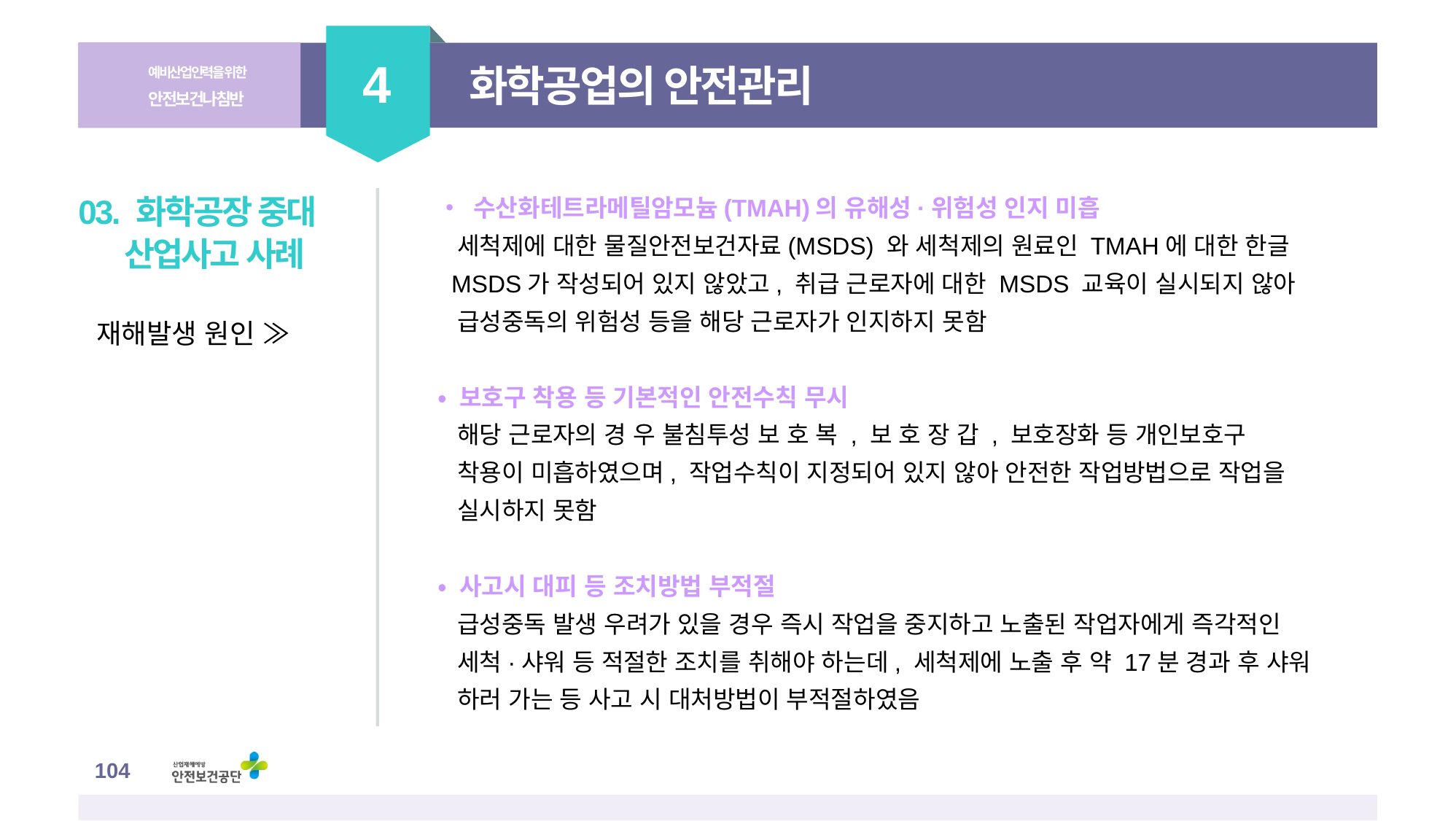

4
예비산업인력을 위한
안전보건나침반
화학공업의 안전관리
• 수산화테트라메틸암모늄(TMAH)의 유해성·위험성 인지 미흡
  세척제에 대한 물질안전보건자료(MSDS) 와 세척제의 원료인 TMAH에 대한 한글
  MSDS가 작성되어 있지 않았고, 취급 근로자에 대한 MSDS 교육이 실시되지 않아
  급성중독의 위험성 등을 해당 근로자가 인지하지 못함

• 보호구 착용 등 기본적인 안전수칙 무시
  해당 근로자의 경 우 불침투성 보 호 복 , 보 호 장 갑 , 보호장화 등 개인보호구
  착용이 미흡하였으며, 작업수칙이 지정되어 있지 않아 안전한 작업방법으로 작업을
  실시하지 못함

• 사고시 대피 등 조치방법 부적절
  급성중독 발생 우려가 있을 경우 즉시 작업을 중지하고 노출된 작업자에게 즉각적인
  세척·샤워 등 적절한 조치를 취해야 하는데, 세척제에 노출 후 약 17분 경과 후 샤워
  하러 가는 등 사고 시 대처방법이 부적절하였음
03. 화학공장 중대 산업사고 사례
재해발생 원인 ≫